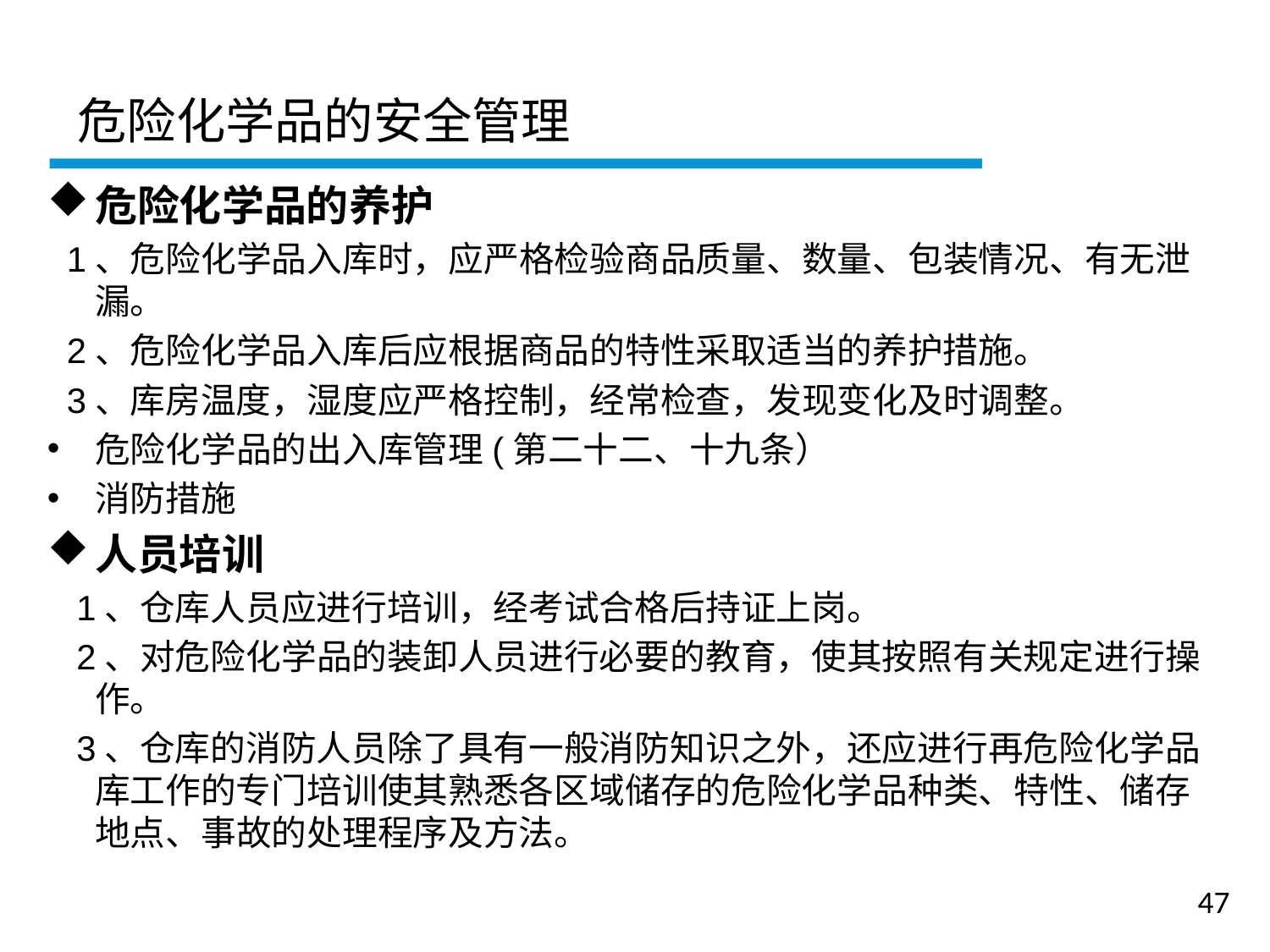

危险化学品的安全管理
危险化学品的养护
  1、危险化学品入库时，应严格检验商品质量、数量、包装情况、有无泄漏。
  2、危险化学品入库后应根据商品的特性采取适当的养护措施。
  3、库房温度，湿度应严格控制，经常检查，发现变化及时调整。
危险化学品的出入库管理(第二十二、十九条）
消防措施
人员培训
   1、仓库人员应进行培训，经考试合格后持证上岗。
   2、对危险化学品的装卸人员进行必要的教育，使其按照有关规定进行操作。
   3、仓库的消防人员除了具有一般消防知识之外，还应进行再危险化学品库工作的专门培训使其熟悉各区域储存的危险化学品种类、特性、储存地点、事故的处理程序及方法。
一